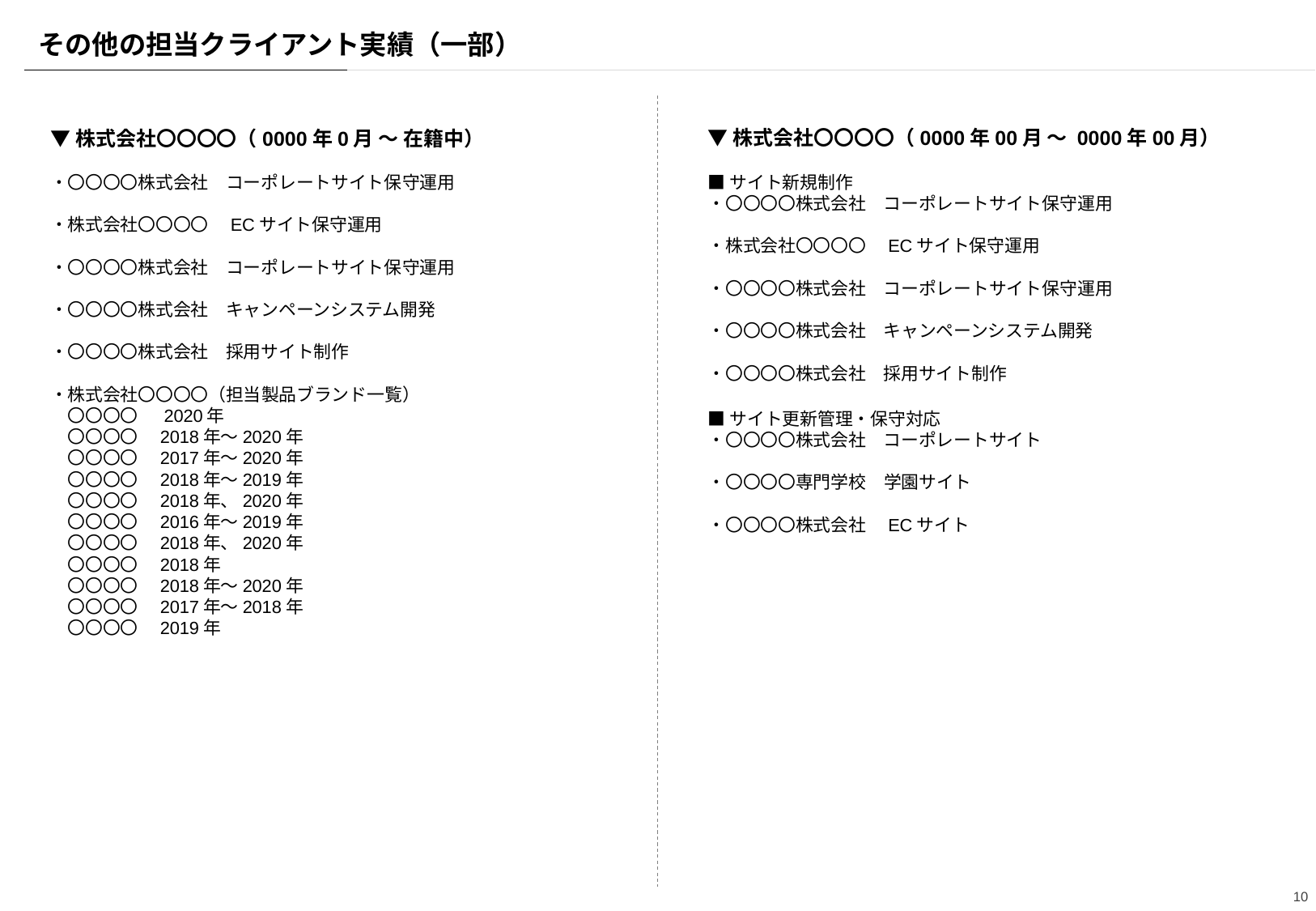

その他の担当クライアント実績（一部）
▼株式会社〇〇〇〇（0000年0月 ～ 在籍中）

・〇〇〇〇株式会社　コーポレートサイト保守運用

・株式会社〇〇〇〇　ECサイト保守運用

・〇〇〇〇株式会社　コーポレートサイト保守運用

・〇〇〇〇株式会社　キャンペーンシステム開発

・〇〇〇〇株式会社　採用サイト制作

・株式会社〇〇〇〇（担当製品ブランド一覧）
　〇〇〇〇　 2020年
　〇〇〇〇　2018年～2020年
　〇〇〇〇　2017年～2020年
　〇〇〇〇　2018年～2019年
　〇〇〇〇　2018年、2020年
　〇〇〇〇　2016年～2019年
　〇〇〇〇　2018年、2020年
　〇〇〇〇　2018年
　〇〇〇〇　2018年～2020年
　〇〇〇〇　2017年～2018年
　〇〇〇〇　2019年
▼株式会社〇〇〇〇（0000年00月 ～ 0000年00月）

■サイト新規制作
・〇〇〇〇株式会社　コーポレートサイト保守運用

・株式会社〇〇〇〇　ECサイト保守運用

・〇〇〇〇株式会社　コーポレートサイト保守運用

・〇〇〇〇株式会社　キャンペーンシステム開発

・〇〇〇〇株式会社　採用サイト制作

■サイト更新管理・保守対応
・〇〇〇〇株式会社　コーポレートサイト

・〇〇〇〇専門学校　学園サイト

・〇〇〇〇株式会社　ECサイト
10